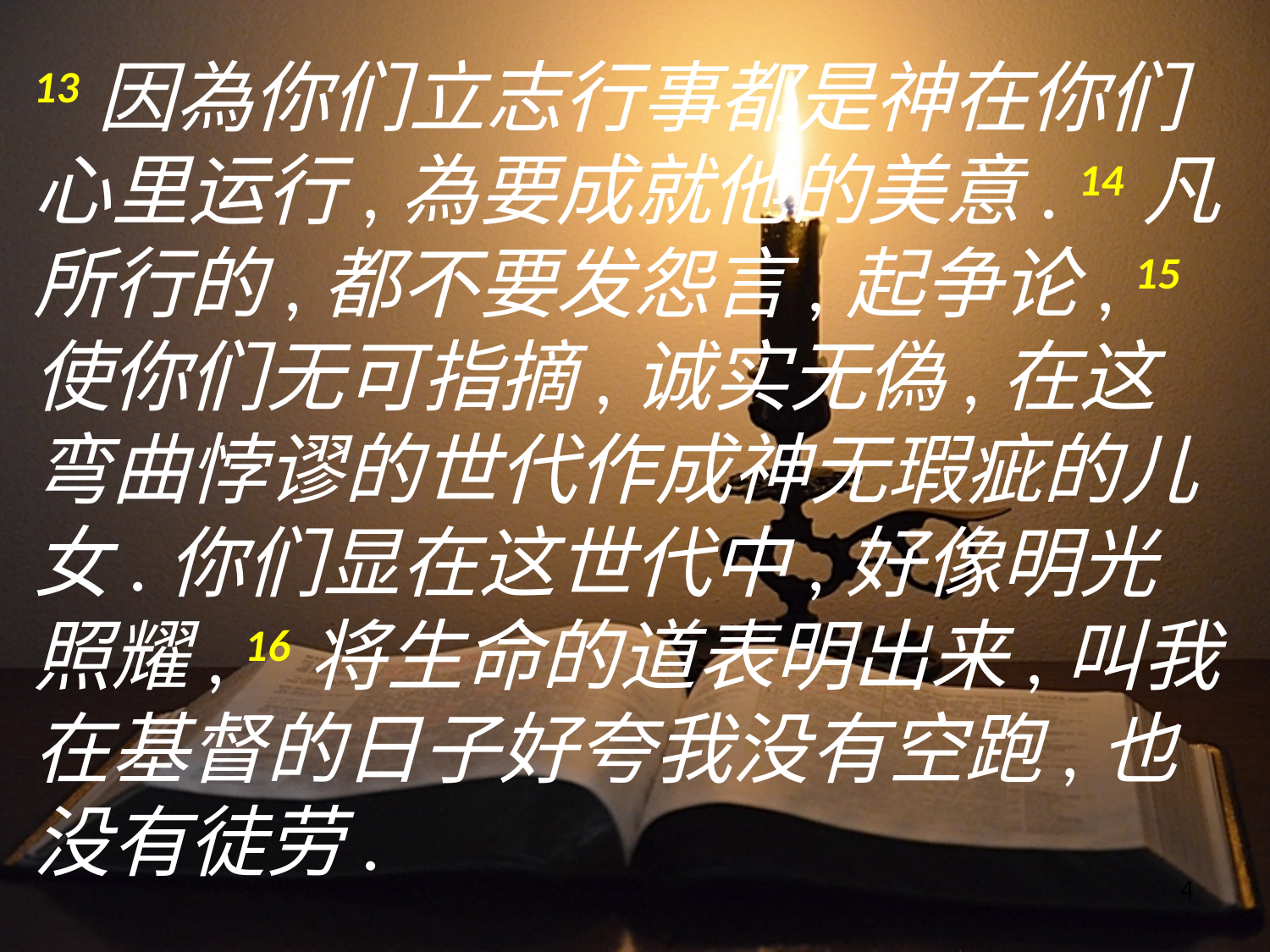

13因為你们立志行事都是神在你们心里运行,為要成就他的美意. 14凡所行的,都不要发怨言,起争论, 15使你们无可指摘,诚实无偽,在这弯曲悖谬的世代作成神无瑕疵的儿女.你们显在这世代中,好像明光照耀, 16将生命的道表明出来,叫我在基督的日子好夸我没有空跑,也没有徒劳.
4